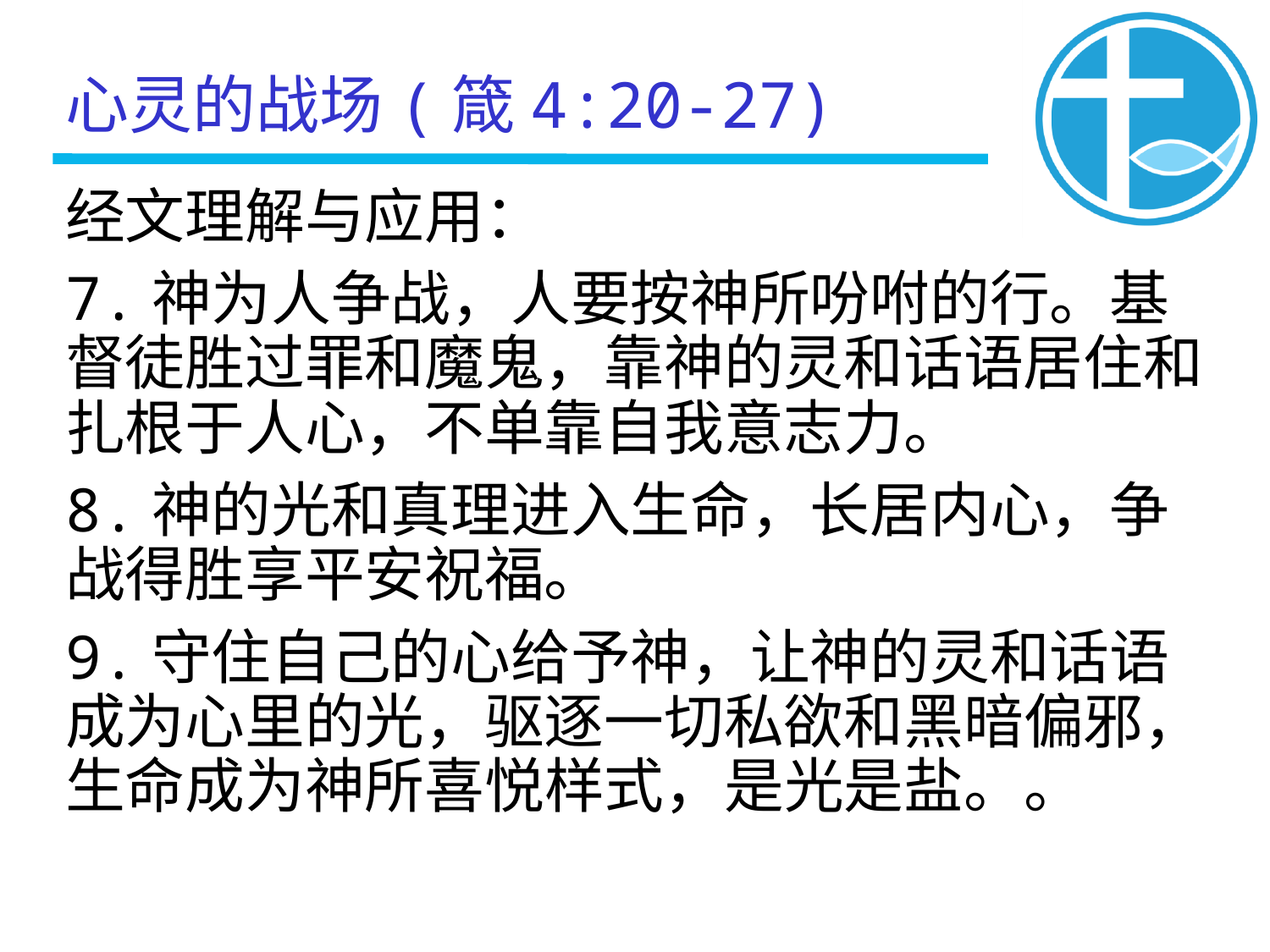

心灵的战场(箴4:20-27)
经文理解与应用：
7.神为人争战，人要按神所吩咐的行。基督徒胜过罪和魔鬼，靠神的灵和话语居住和扎根于人心，不单靠自我意志力。
8.神的光和真理进入生命，长居内心，争战得胜享平安祝福。
9.守住自己的心给予神，让神的灵和话语成为心里的光，驱逐一切私欲和黑暗偏邪，生命成为神所喜悦样式，是光是盐。。